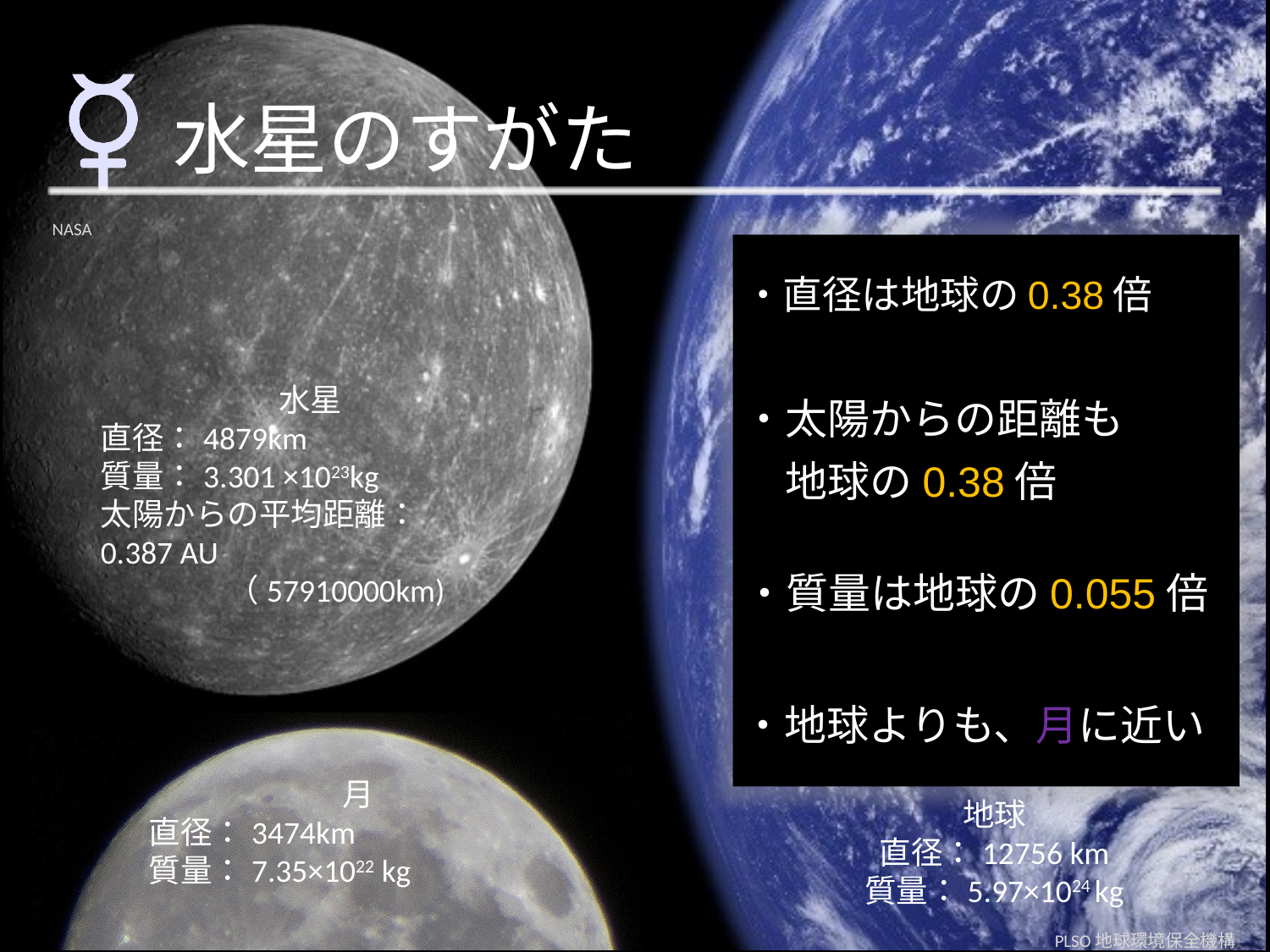

# 水星のすがた

・直径は地球の0.38倍

・直径は地球の約0.4倍
水星
直径：4879km
質量：3.301 ×1023kg
太陽からの平均距離：0.387 AU
	（57910000km)

・太陽からの距離も
　地球の0.38倍
・質量は地球の0.055倍
・地球よりも、月に近い

月
直径：3474km
質量：7.35×1022 kg

地球
直径：12756 km
質量：5.97×1024 kg